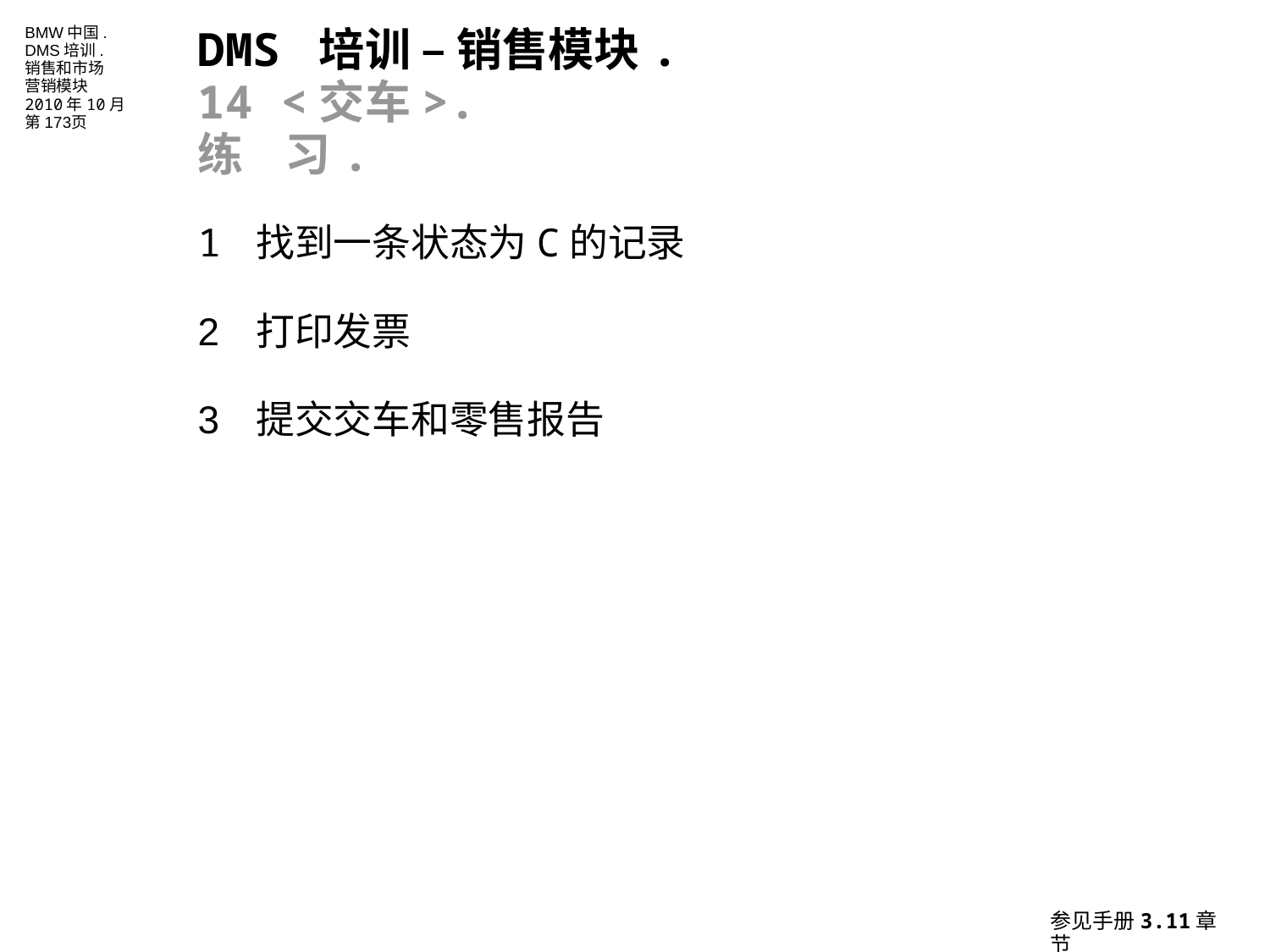

DMS 培训 – 销售模块.
14 <交车>.
练    习.
1	找到一条状态为C的记录

打印发票

提交交车和零售报告

参见手册3.11章节